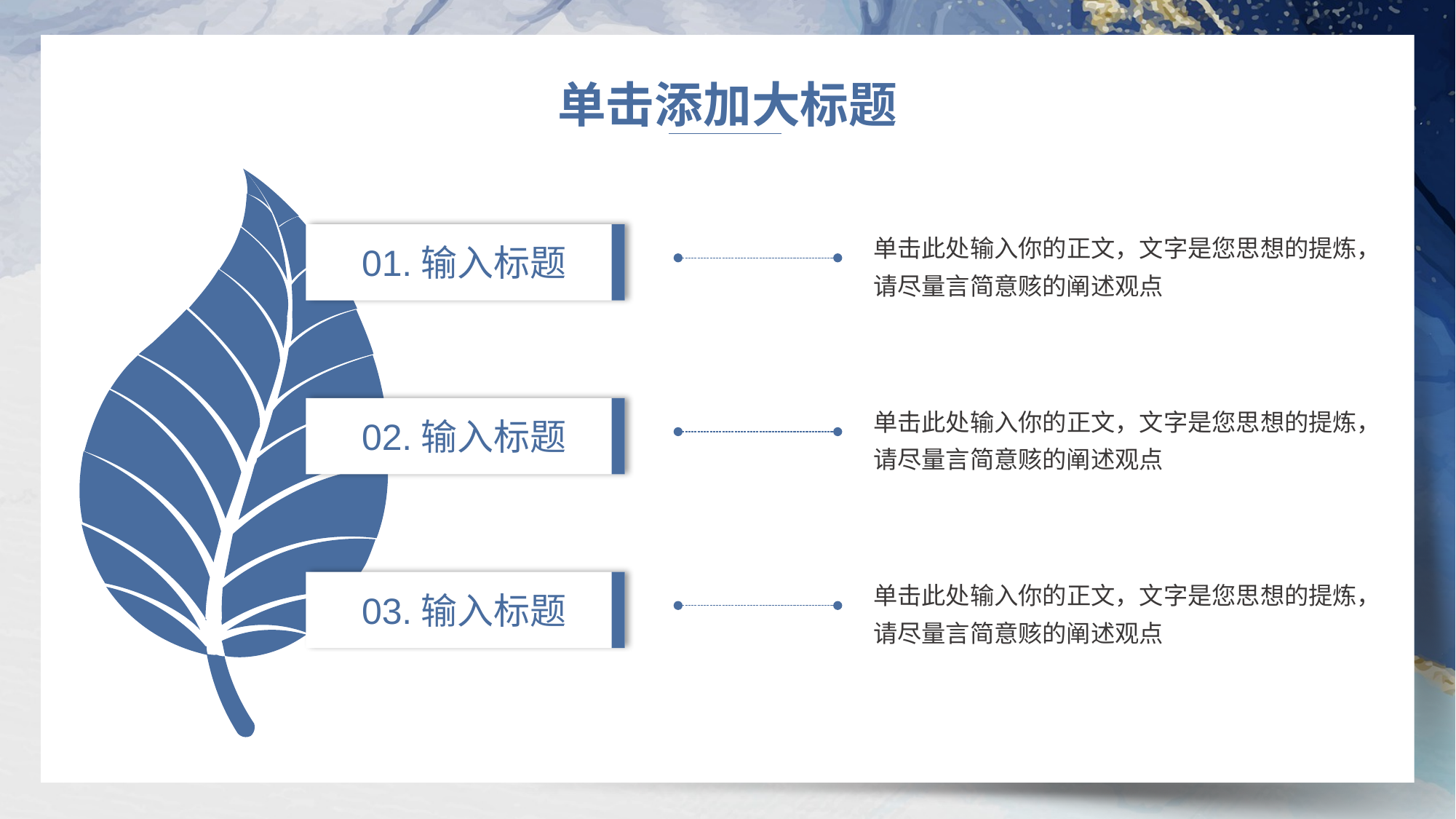

单击添加大标题

01.输入标题
单击此处输入你的正文，文字是您思想的提炼，请尽量言简意赅的阐述观点

02.输入标题
单击此处输入你的正文，文字是您思想的提炼，请尽量言简意赅的阐述观点

03.输入标题
单击此处输入你的正文，文字是您思想的提炼，请尽量言简意赅的阐述观点